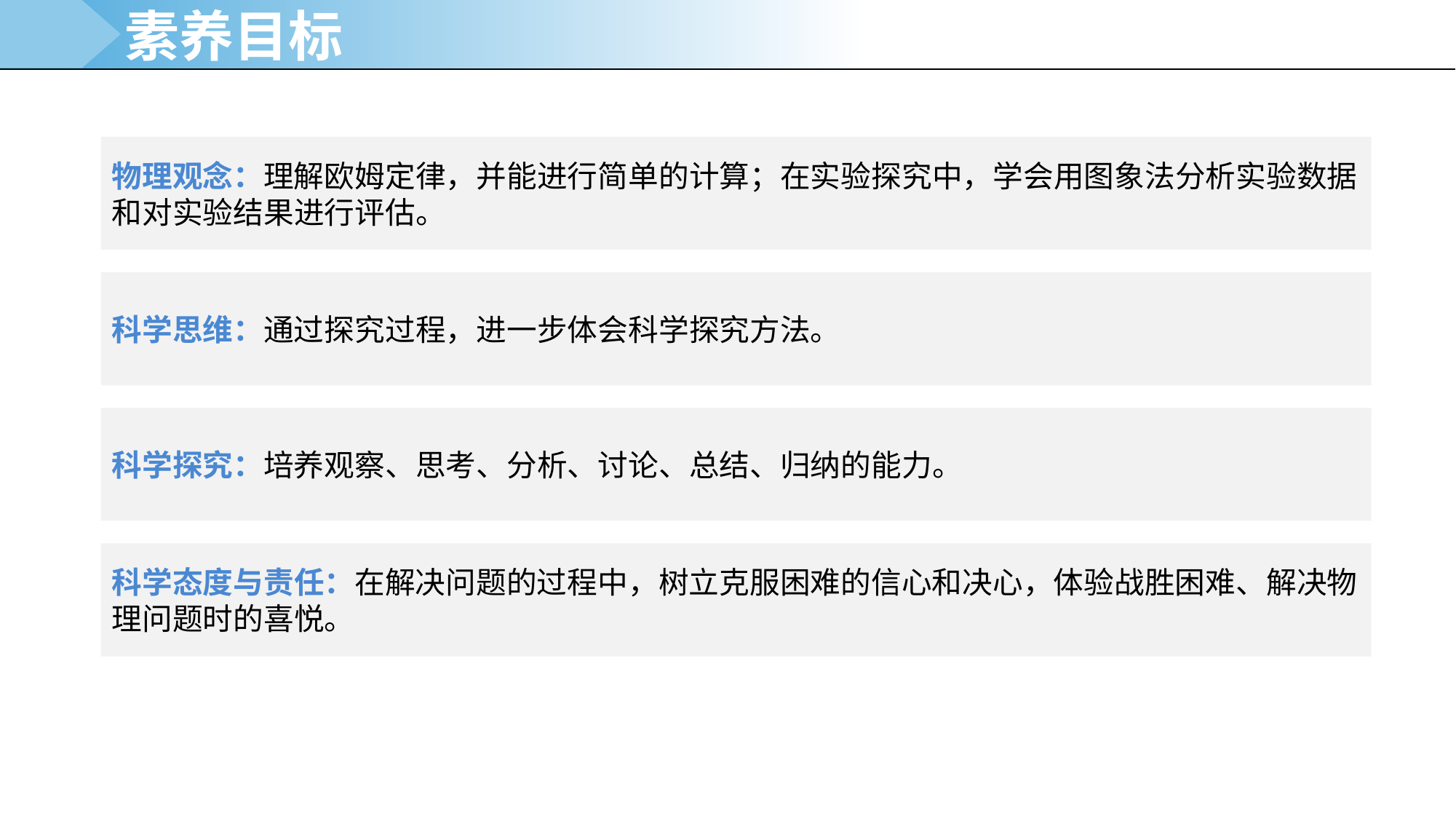

素养目标

物理观念：理解欧姆定律，并能进行简单的计算；在实验探究中，学会用图象法分析实验数据和对实验结果进行评估。
科学思维：通过探究过程，进一步体会科学探究方法。
科学探究：培养观察、思考、分析、讨论、总结、归纳的能力。
科学态度与责任：在解决问题的过程中，树立克服困难的信心和决心，体验战胜困难、解决物理问题时的喜悦。